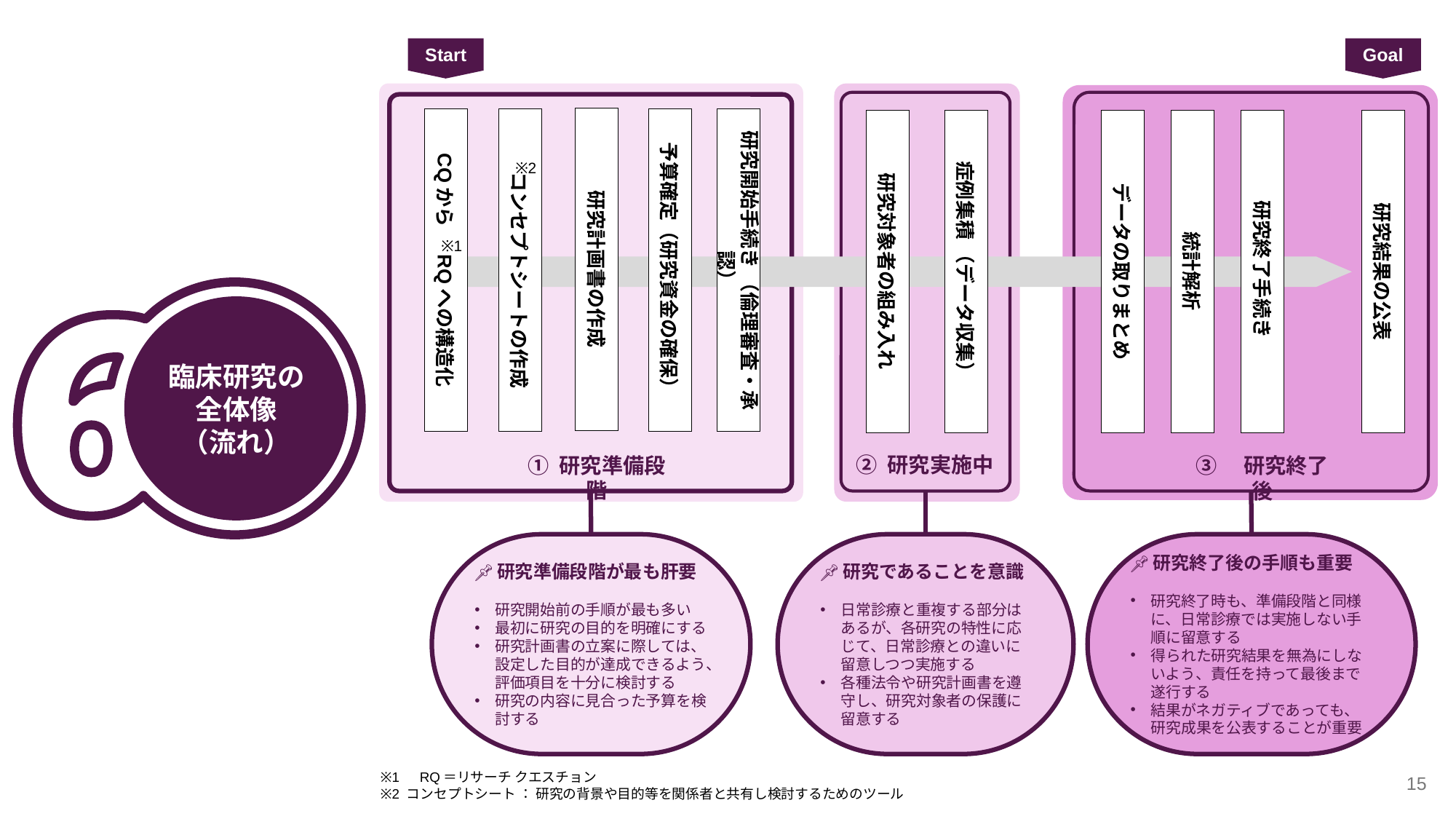

Start
Goal

研究計画書の作成
CQから　　RQへの構造化
　コンセプトシートの作成
予算確定（研究資金の確保）
研究開始手続き （倫理審査・承認）
研究対象者の組み入れ
症例集積 （データ収集）
データの取りまとめ
統計解析
研究終了手続き
研究結果の公表
※2
※1

臨床研究の全体像
（流れ）
② 研究実施中
① 研究準備段階
③　研究終了後
📌研究準備段階が最も肝要

研究開始前の手順が最も多い
最初に研究の目的を明確にする
研究計画書の立案に際しては、設定した目的が達成できるよう、評価項目を十分に検討する
研究の内容に見合った予算を検討する
📌研究であることを意識

日常診療と重複する部分はあるが、各研究の特性に応じて、日常診療との違いに留意しつつ実施する
各種法令や研究計画書を遵守し、研究対象者の保護に留意する
📌研究終了後の手順も重要

研究終了時も、準備段階と同様に、日常診療では実施しない手順に留意する
得られた研究結果を無為にしないよう、責任を持って最後まで遂行する
結果がネガティブであっても、研究成果を公表することが重要
15
※1　RQ＝リサーチ クエスチョン
※2 コンセプトシート ： 研究の背景や目的等を関係者と共有し検討するためのツール